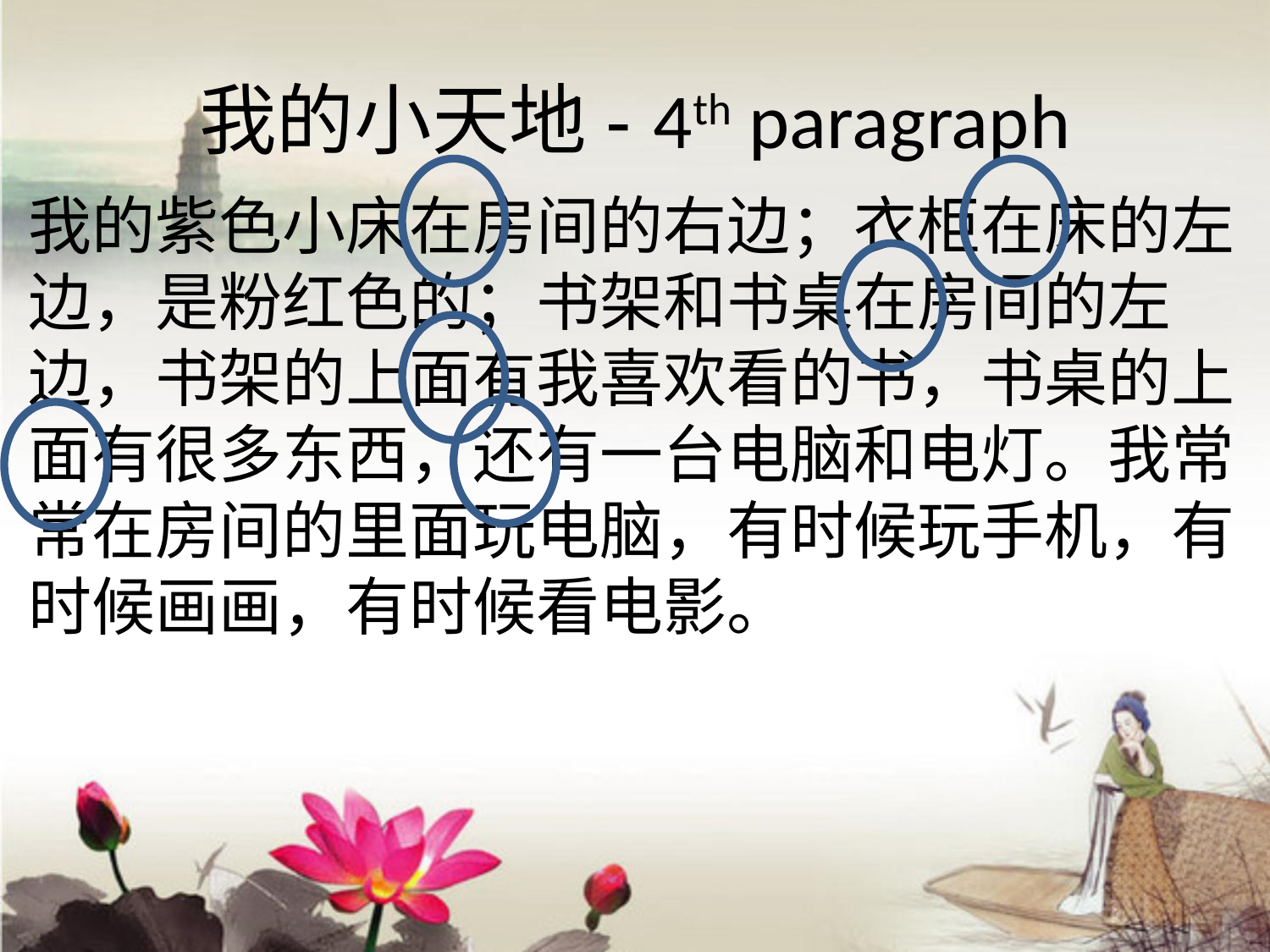

# 我的小天地- 4th paragraph

我的紫色小床在房间的右边；衣柜在床的左边，是粉红色的；书架和书桌在房间的左边，书架的上面有我喜欢看的书，书桌的上面有很多东西，还有一台电脑和电灯。我常常在房间的里面玩电脑，有时候玩手机，有时候画画，有时候看电影。